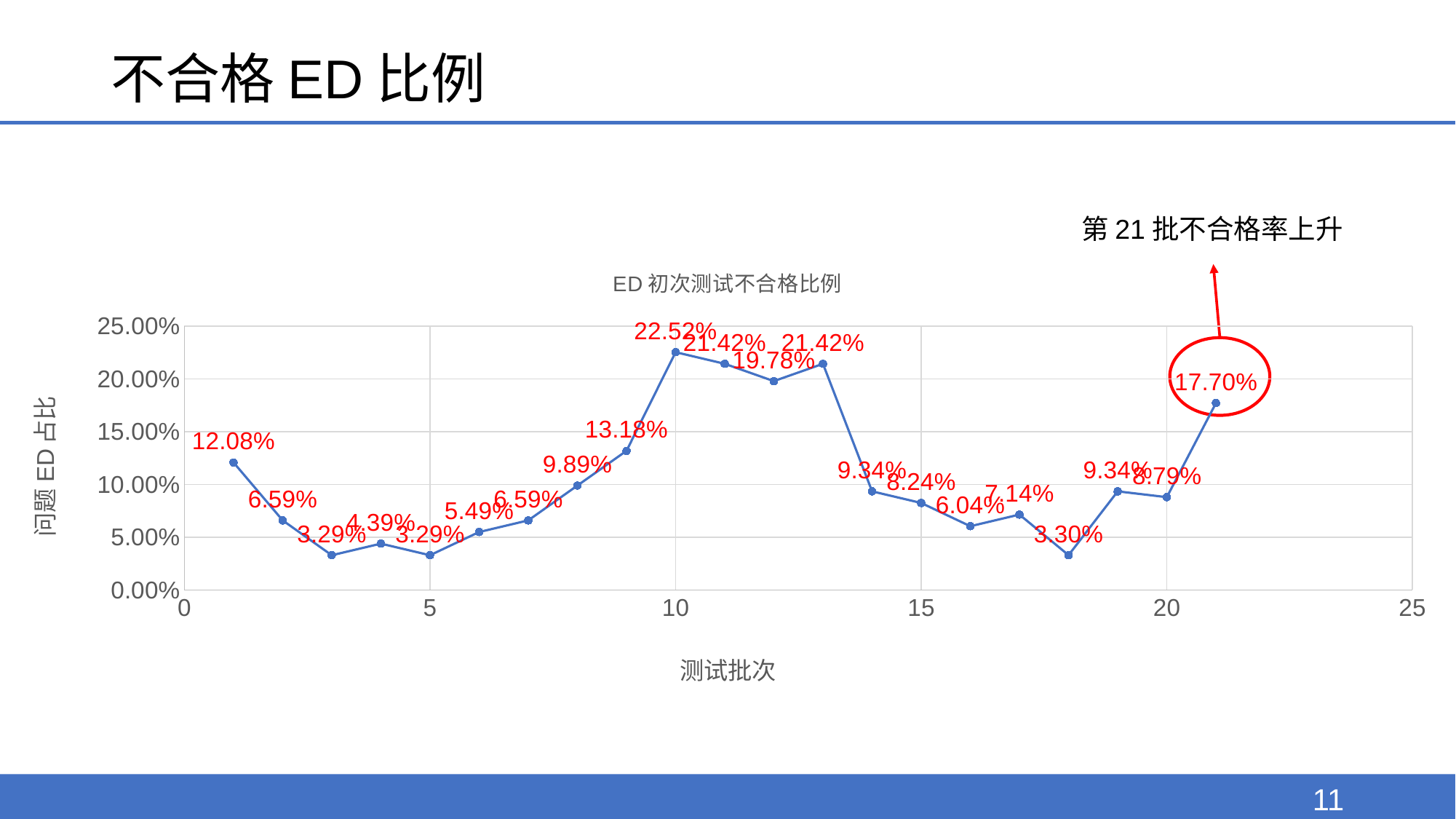

# 不合格ED比例
第21批不合格率上升

### Chart: ED初次测试不合格比例

| Category | 问题ED比例 |
|---|---|
11